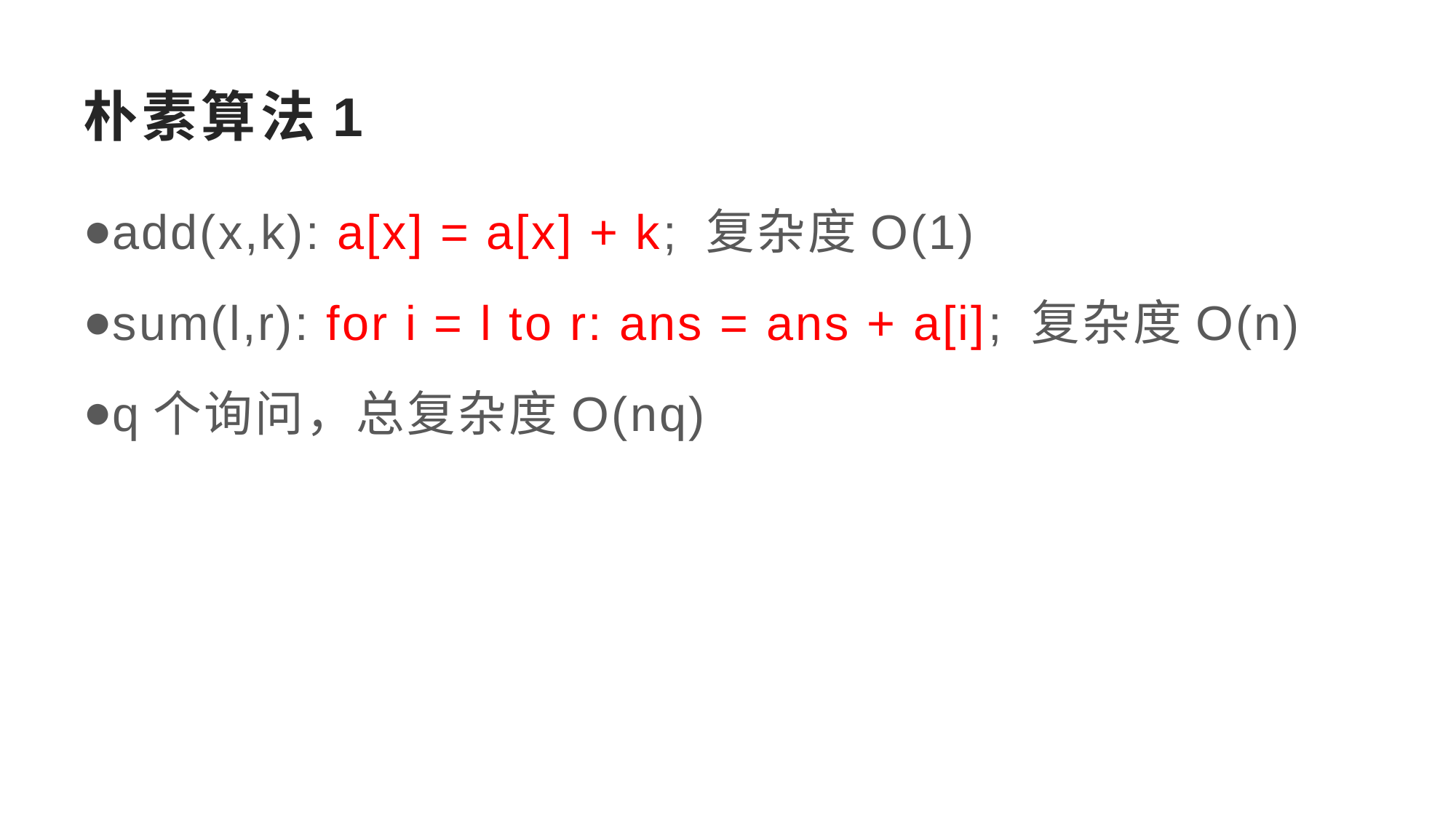

# 朴素算法1
add(x,k): a[x] = a[x] + k; 复杂度O(1)
sum(l,r): for i = l to r: ans = ans + a[i]; 复杂度O(n)
q个询问，总复杂度O(nq)